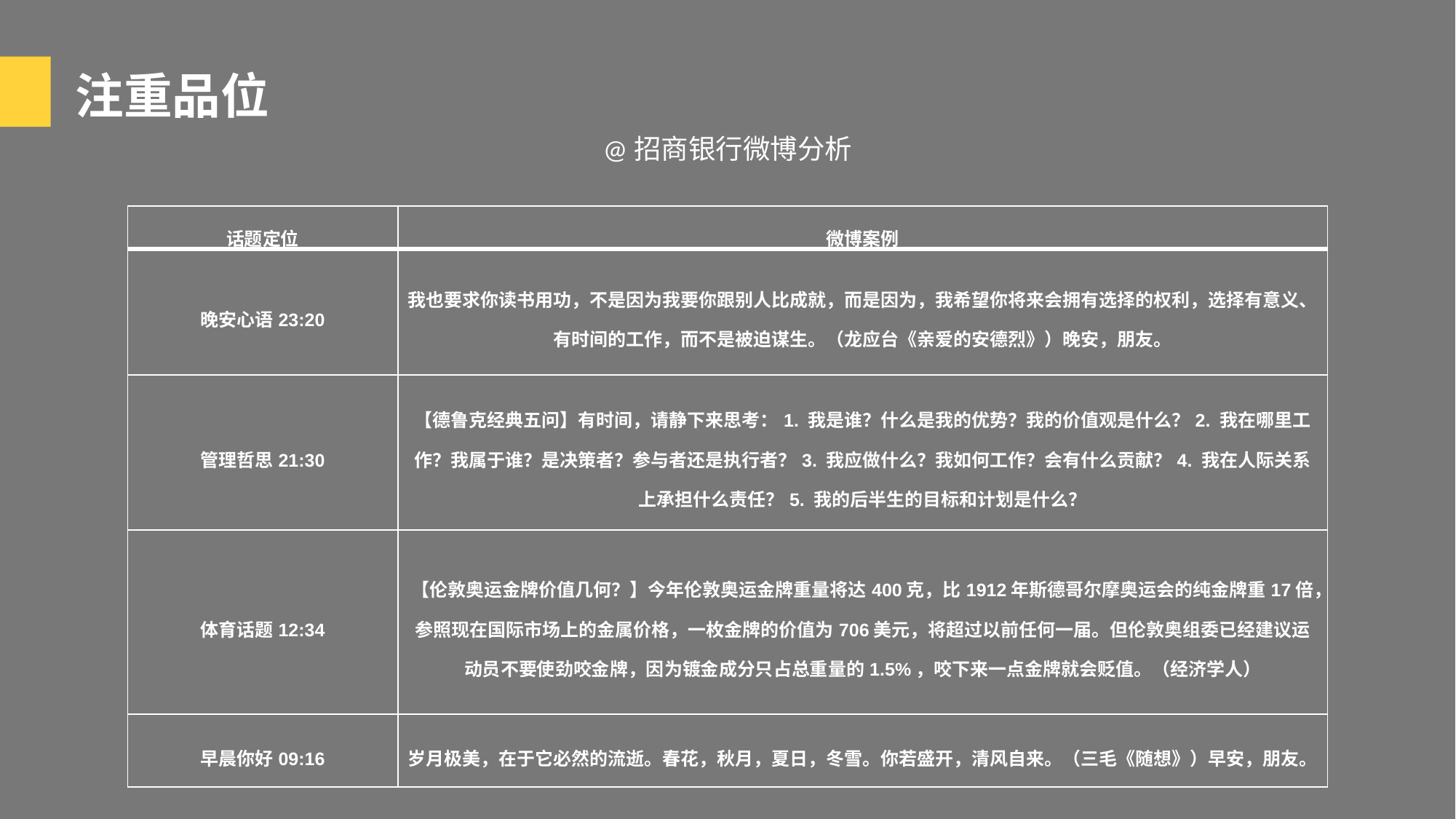

注重品位
@招商银行微博分析
| 话题定位 | 微博案例 |
| --- | --- |
| 晚安心语23:20 | 我也要求你读书用功，不是因为我要你跟别人比成就，而是因为，我希望你将来会拥有选择的权利，选择有意义、有时间的工作，而不是被迫谋生。（龙应台《亲爱的安德烈》）晚安，朋友。 |
| 管理哲思21:30 | 【德鲁克经典五问】有时间，请静下来思考：1. 我是谁？什么是我的优势？我的价值观是什么？2. 我在哪里工作？我属于谁？是决策者？参与者还是执行者？3. 我应做什么？我如何工作？会有什么贡献？4. 我在人际关系上承担什么责任？5. 我的后半生的目标和计划是什么？ |
| 体育话题12:34 | 【伦敦奥运金牌价值几何？】今年伦敦奥运金牌重量将达400克，比1912年斯德哥尔摩奥运会的纯金牌重17倍，参照现在国际市场上的金属价格，一枚金牌的价值为706美元，将超过以前任何一届。但伦敦奥组委已经建议运动员不要使劲咬金牌，因为镀金成分只占总重量的1.5%，咬下来一点金牌就会贬值。（经济学人） |
| 早晨你好09:16 | 岁月极美，在于它必然的流逝。春花，秋月，夏日，冬雪。你若盛开，清风自来。（三毛《随想》）早安，朋友。 |